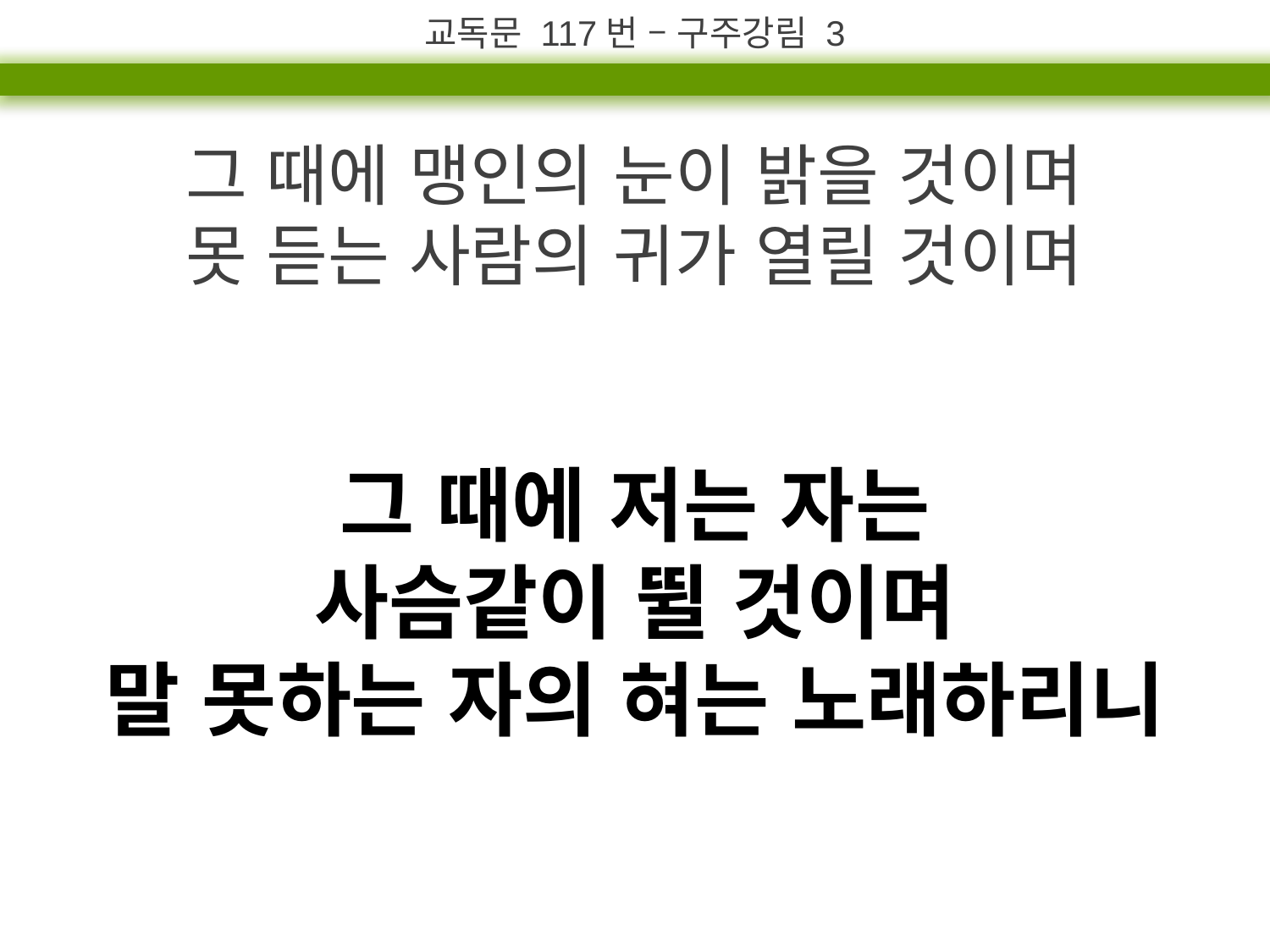

교독문 117번 – 구주강림 3

그 때에 맹인의 눈이 밝을 것이며
못 듣는 사람의 귀가 열릴 것이며
그 때에 저는 자는
사슴같이 뛸 것이며
말 못하는 자의 혀는 노래하리니